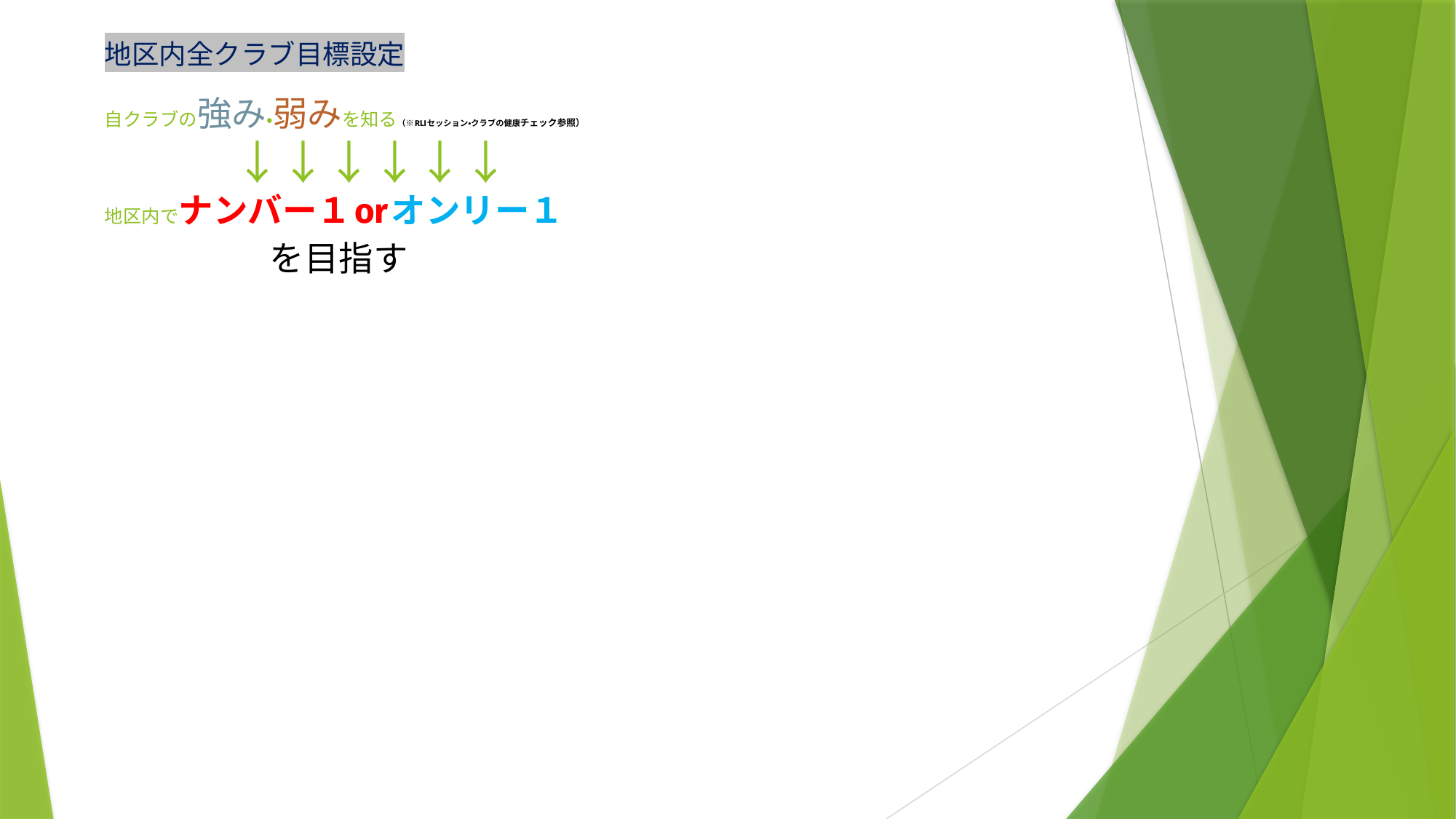

# 地区内全クラブ目標設定 自クラブの強み・弱みを知る（※RLIセッション・クラブの健康チェック参照） 　　　　　　　↓↓↓↓↓↓ 地区内でナンバー１orオンリー１ 　　　　を目指す